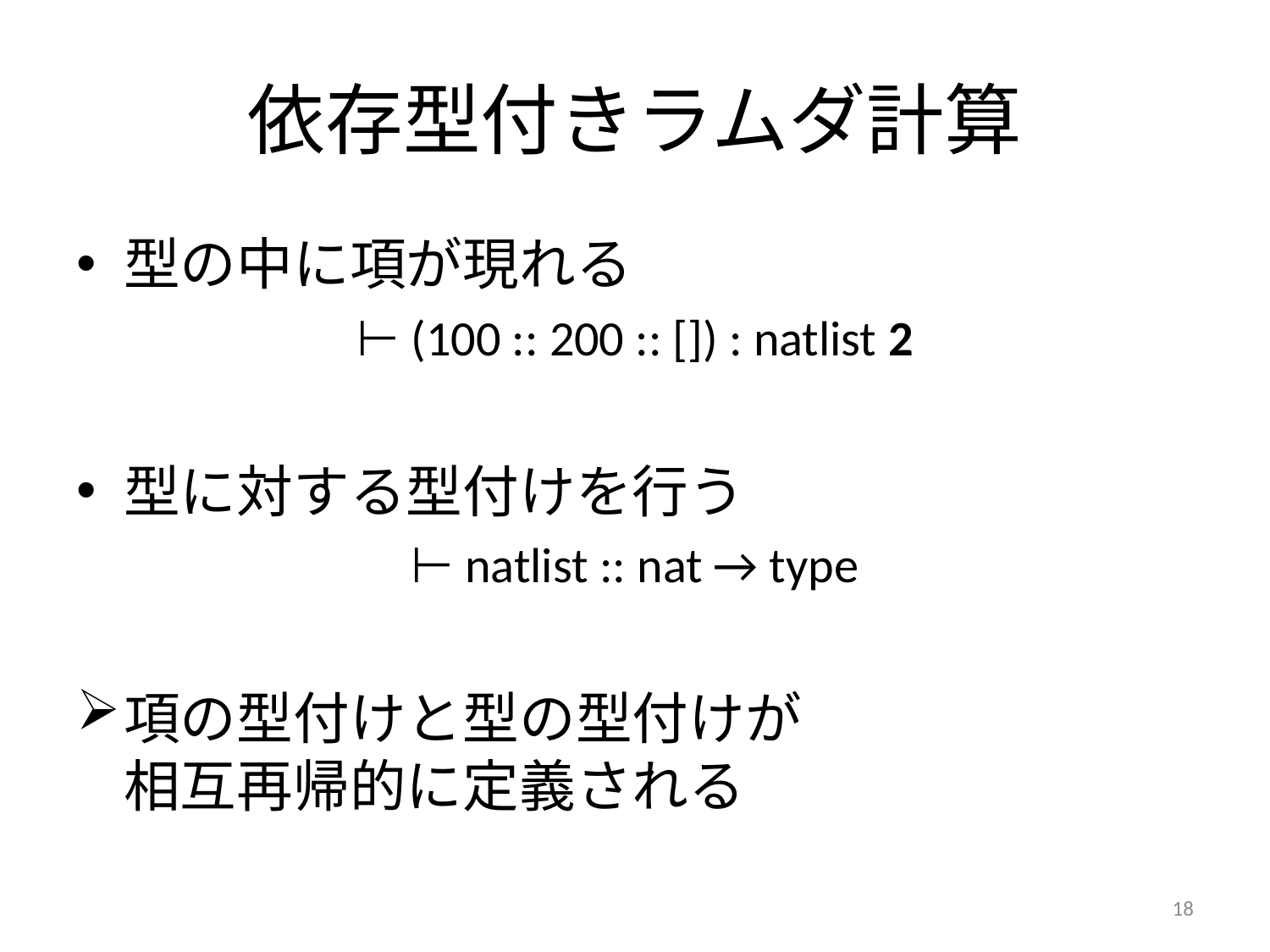

# 依存型付きラムダ計算
型の中に項が現れる
⊢ (100 :: 200 :: []) : natlist 2

型に対する型付けを行う
⊢ natlist :: nat → type

項の型付けと型の型付けが
相互再帰的に定義される
18